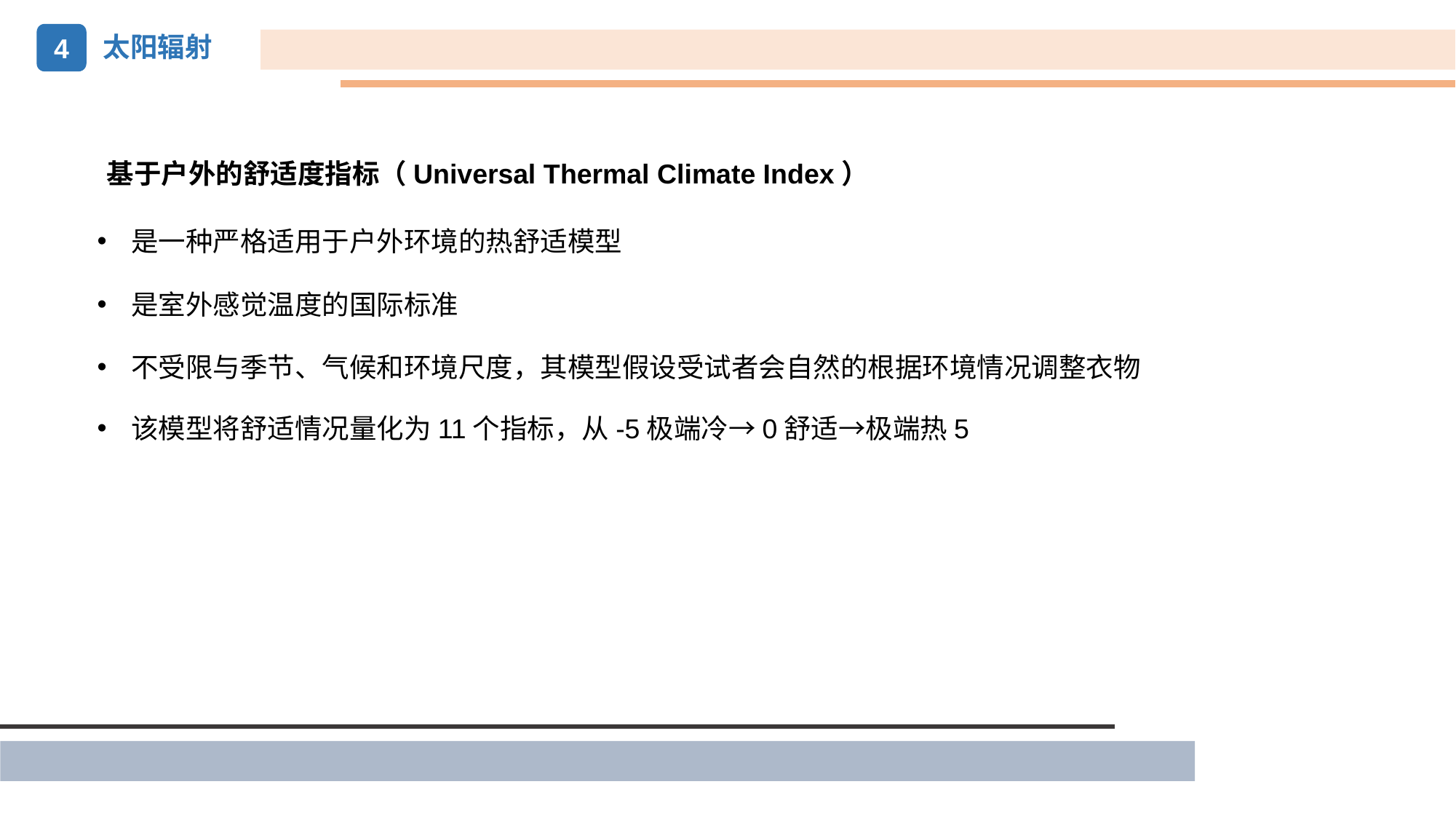

4
太阳辐射

基于户外的舒适度指标（Universal Thermal Climate Index）
是一种严格适用于户外环境的热舒适模型
是室外感觉温度的国际标准
不受限与季节、气候和环境尺度，其模型假设受试者会自然的根据环境情况调整衣物
该模型将舒适情况量化为11个指标，从-5极端冷→0舒适→极端热5